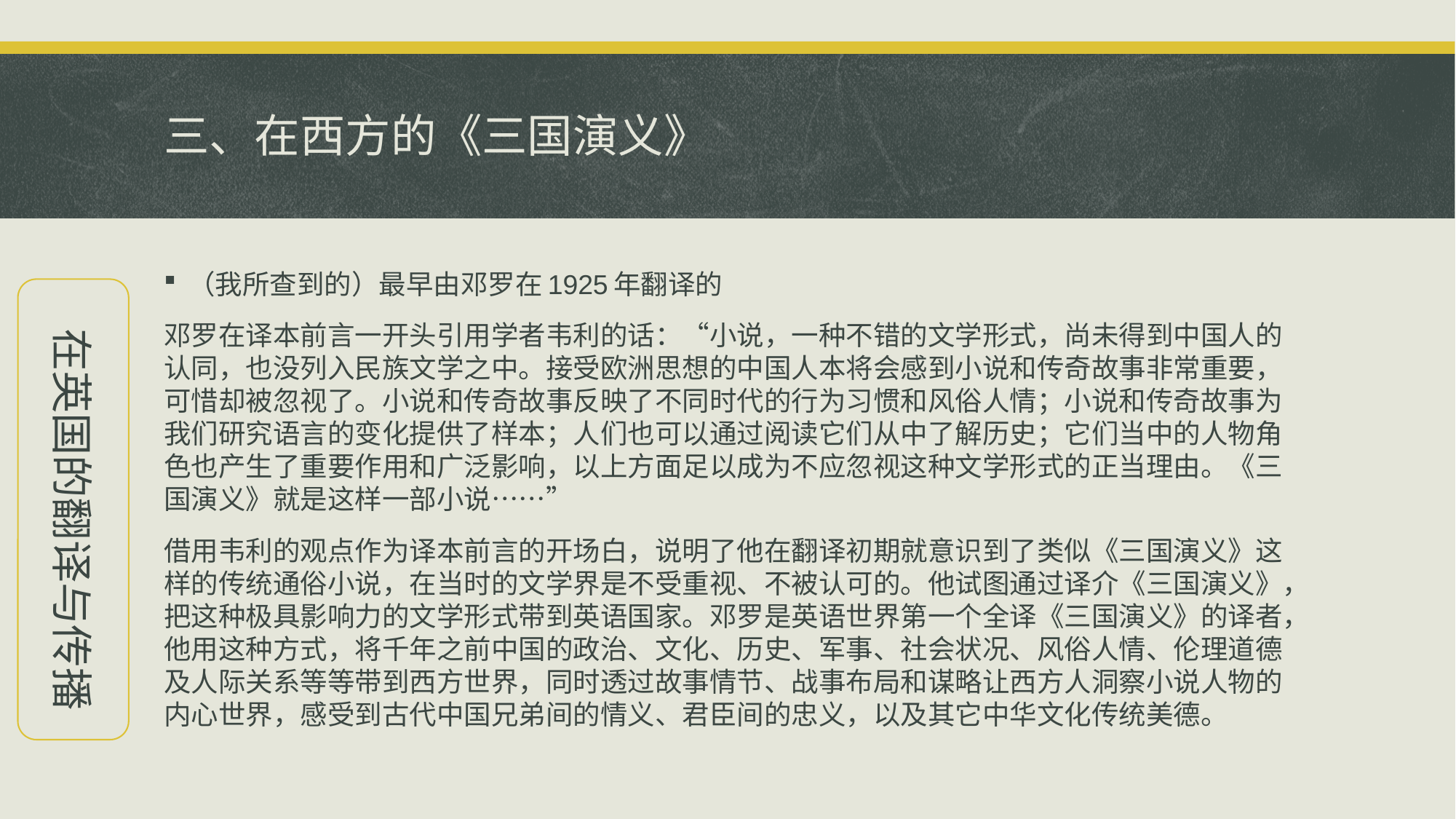

# 三、在西方的《三国演义》
（我所查到的）最早由邓罗在1925年翻译的
邓罗在译本前言一开头引用学者韦利的话：“小说，一种不错的文学形式，尚未得到中国人的认同，也没列入民族文学之中。接受欧洲思想的中国人本将会感到小说和传奇故事非常重要，可惜却被忽视了。小说和传奇故事反映了不同时代的行为习惯和风俗人情；小说和传奇故事为我们研究语言的变化提供了样本；人们也可以通过阅读它们从中了解历史；它们当中的人物角色也产生了重要作用和广泛影响，以上方面足以成为不应忽视这种文学形式的正当理由。《三国演义》就是这样一部小说……”
借用韦利的观点作为译本前言的开场白，说明了他在翻译初期就意识到了类似《三国演义》这样的传统通俗小说，在当时的文学界是不受重视、不被认可的。他试图通过译介《三国演义》，把这种极具影响力的文学形式带到英语国家。邓罗是英语世界第一个全译《三国演义》的译者，他用这种方式，将千年之前中国的政治、文化、历史、军事、社会状况、风俗人情、伦理道德及人际关系等等带到西方世界，同时透过故事情节、战事布局和谋略让西方人洞察小说人物的内心世界，感受到古代中国兄弟间的情义、君臣间的忠义，以及其它中华文化传统美德。

 在英国的翻译与传播